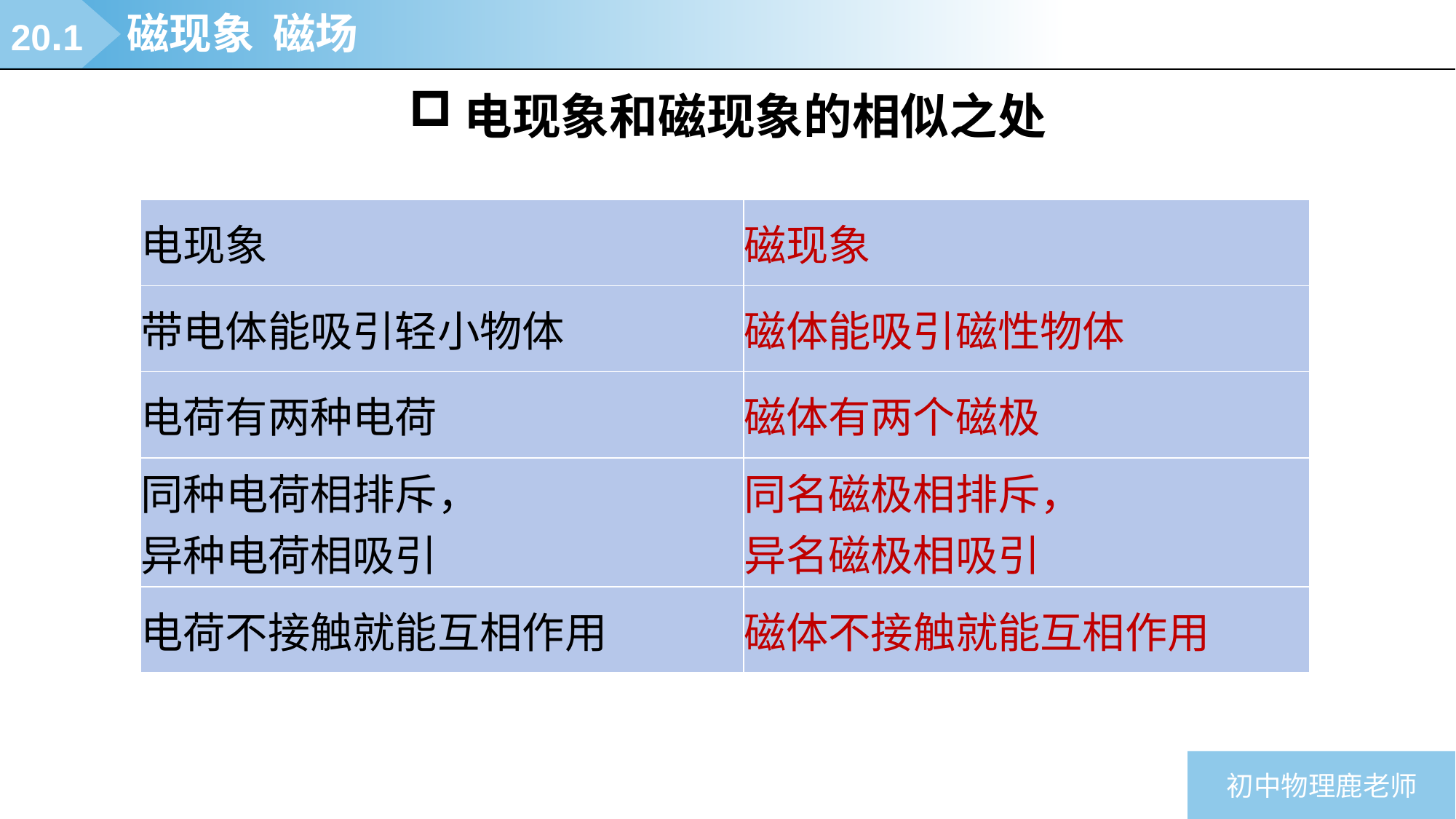

20.1
磁现象  磁场
电现象和磁现象的相似之处
| 电现象 | 磁现象 |
| --- | --- |
| 带电体能吸引轻小物体 | 磁体能吸引磁性物体 |
| 电荷有两种电荷 | 磁体有两个磁极 |
| 同种电荷相排斥， 异种电荷相吸引 | 同名磁极相排斥， 异名磁极相吸引 |
| 电荷不接触就能互相作用 | 磁体不接触就能互相作用 |
初中物理鹿老师